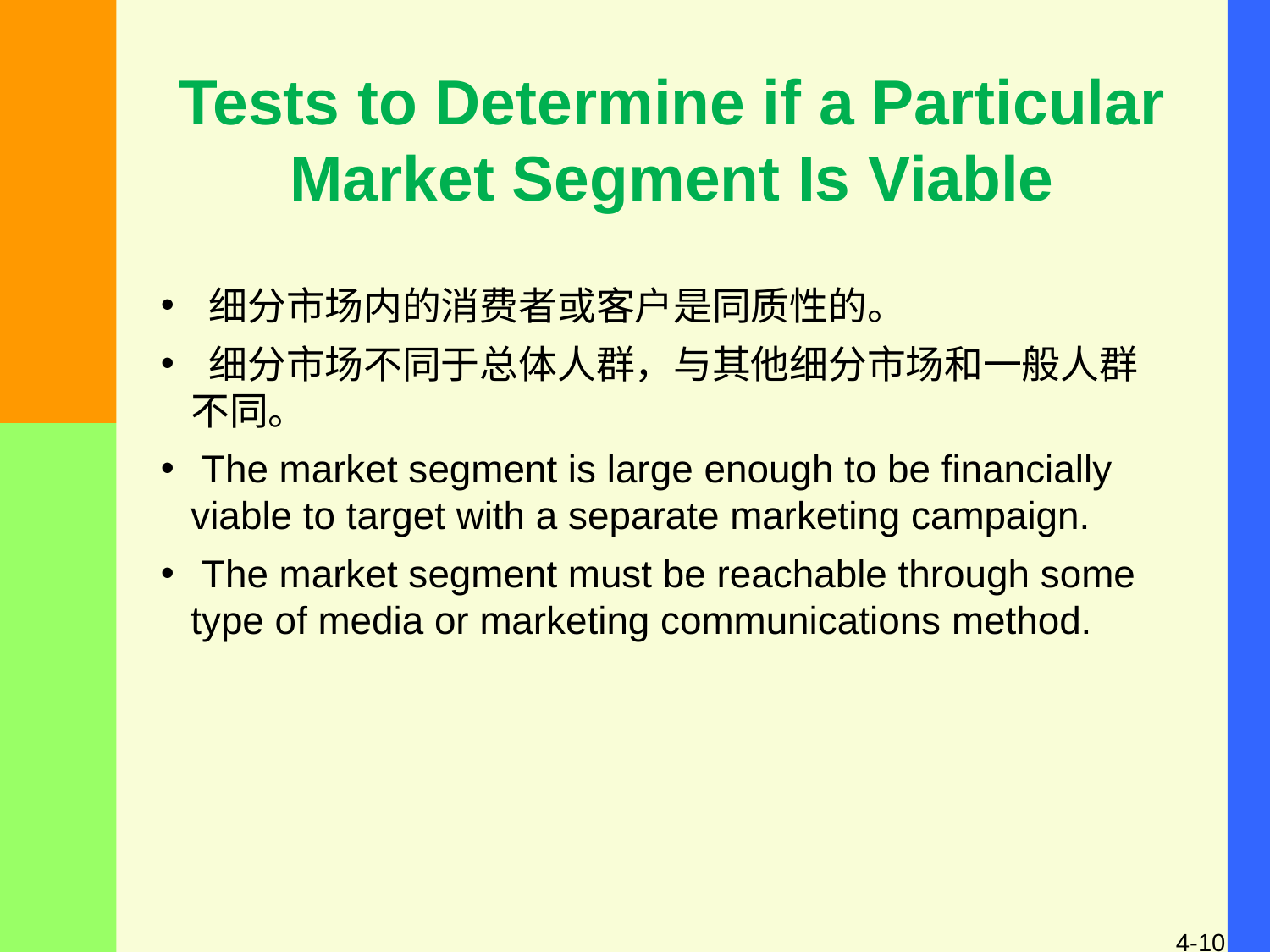

# Tests to Determine if a Particular Market Segment Is Viable
 细分市场内的消费者或客户是同质性的。
 细分市场不同于总体人群，与其他细分市场和一般人群不同。
 The market segment is large enough to be financially viable to target with a separate marketing campaign.
 The market segment must be reachable through some type of media or marketing communications method.

4-10